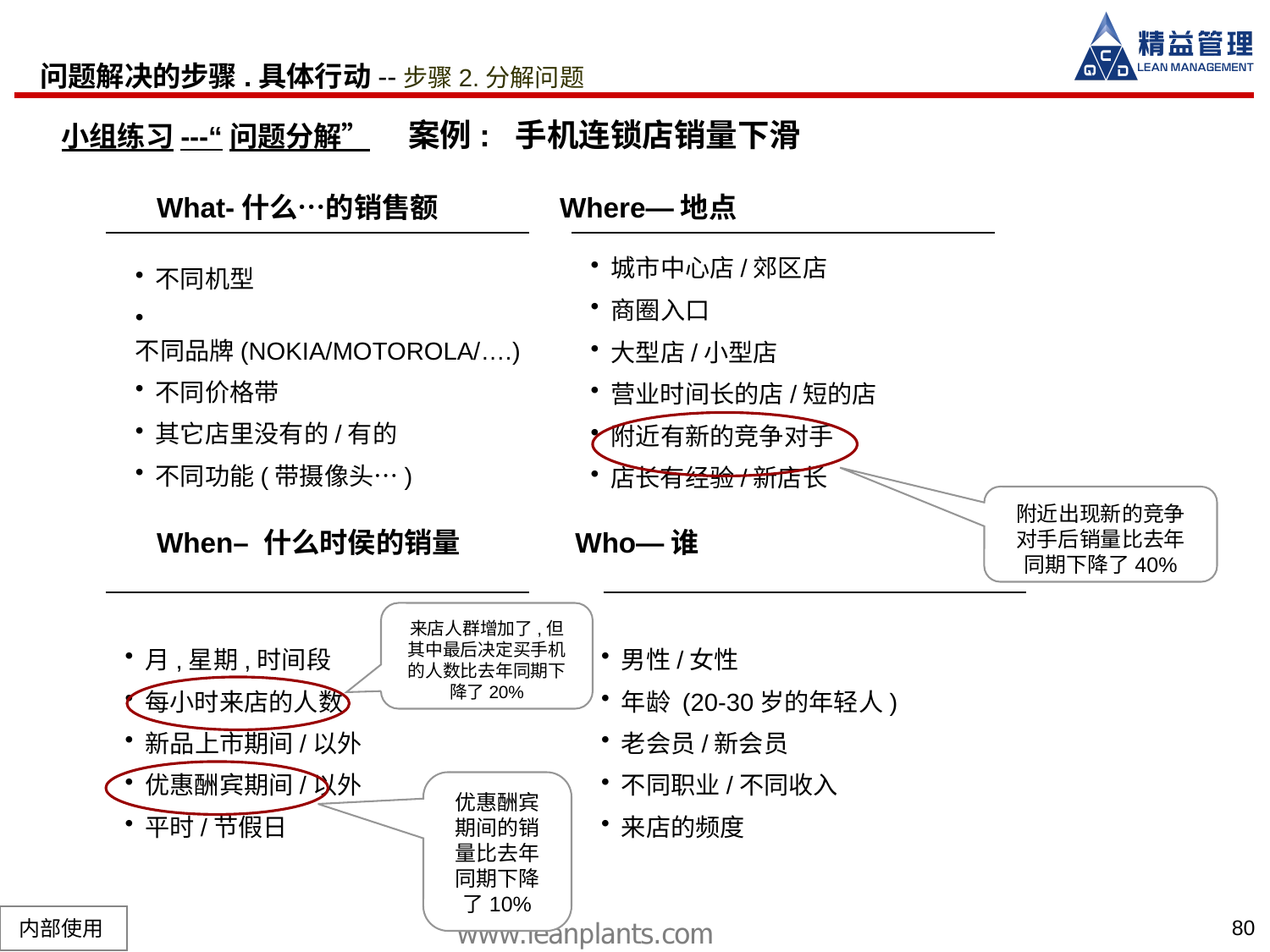

问题解决的步骤.具体行动--步骤2.分解问题
小组练习---“问题分解”      案例:  手机连锁店销量下滑
What-什么…的销售额                  Where—地点

When– 什么时侯的销量                 Who—谁
 城市中心店/郊区店
 商圈入口
 大型店/小型店
 营业时间长的店/短的店
 附近有新的竞争对手
 店长有经验/新店长
 不同机型
 不同品牌(NOKIA/MOTOROLA/….)
 不同价格带
 其它店里没有的/有的
 不同功能(带摄像头…)

附近出现新的竞争对手后销量比去年同期下降了40%
来店人群增加了,但其中最后决定买手机的人数比去年同期下降了20%

 月,星期,时间段
 每小时来店的人数
 新品上市期间/以外
 优惠酬宾期间/以外
 平时/节假日
 男性/女性
 年龄 (20-30岁的年轻人)
 老会员/新会员
 不同职业/不同收入
 来店的频度

优惠酬宾期间的销量比去年同期下降了10%
内部使用